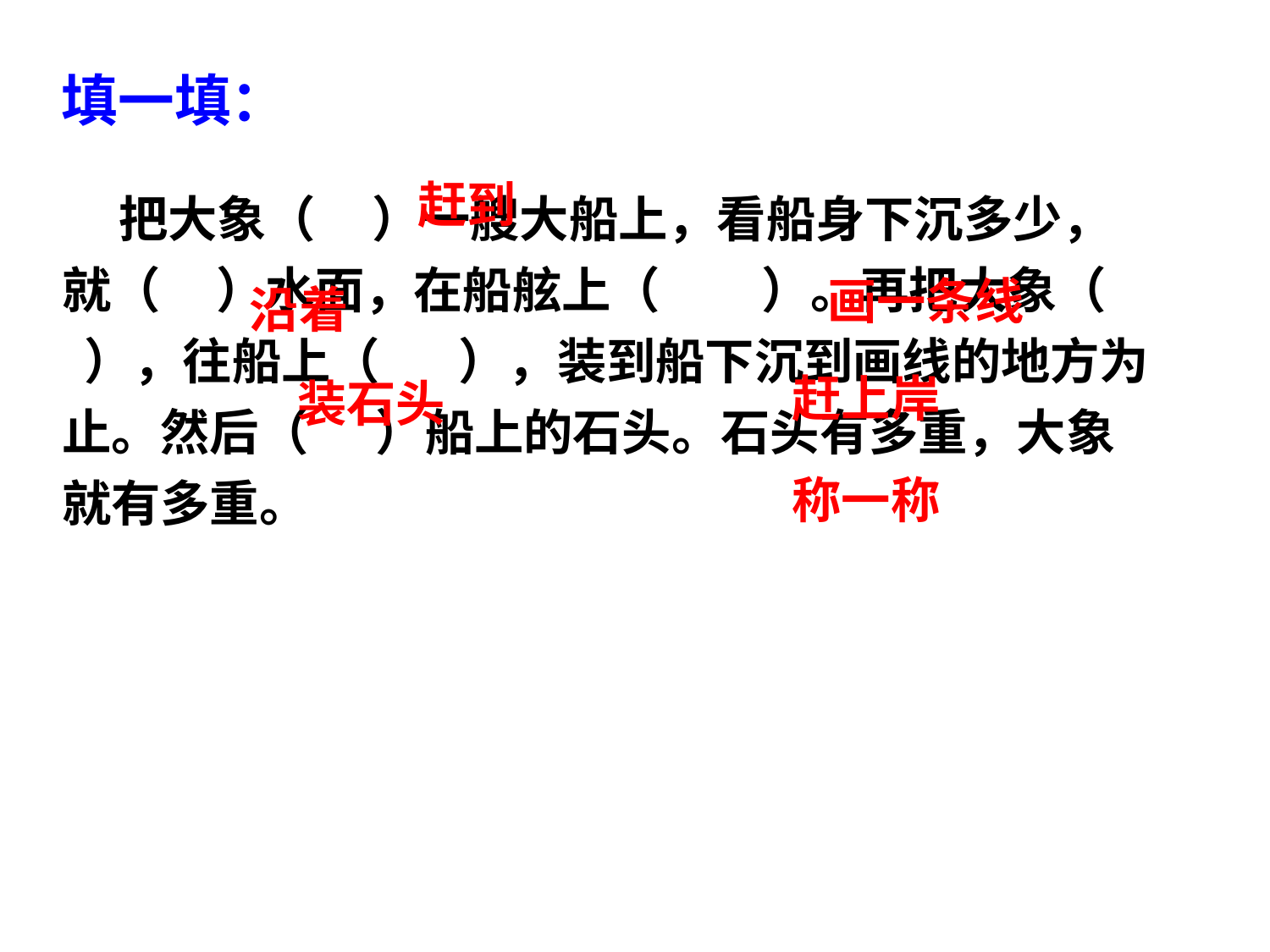

填一填：
赶到
    把大象（     ）一艘大船上，看船身下沉多少，就（     ）水面，在船舷上（         ）。再把大象（       ），往船上（       ），装到船下沉到画线的地方为止。然后（      ）船上的石头。石头有多重，大象就有多重。
画一条线
沿着
赶上岸
装石头
称一称